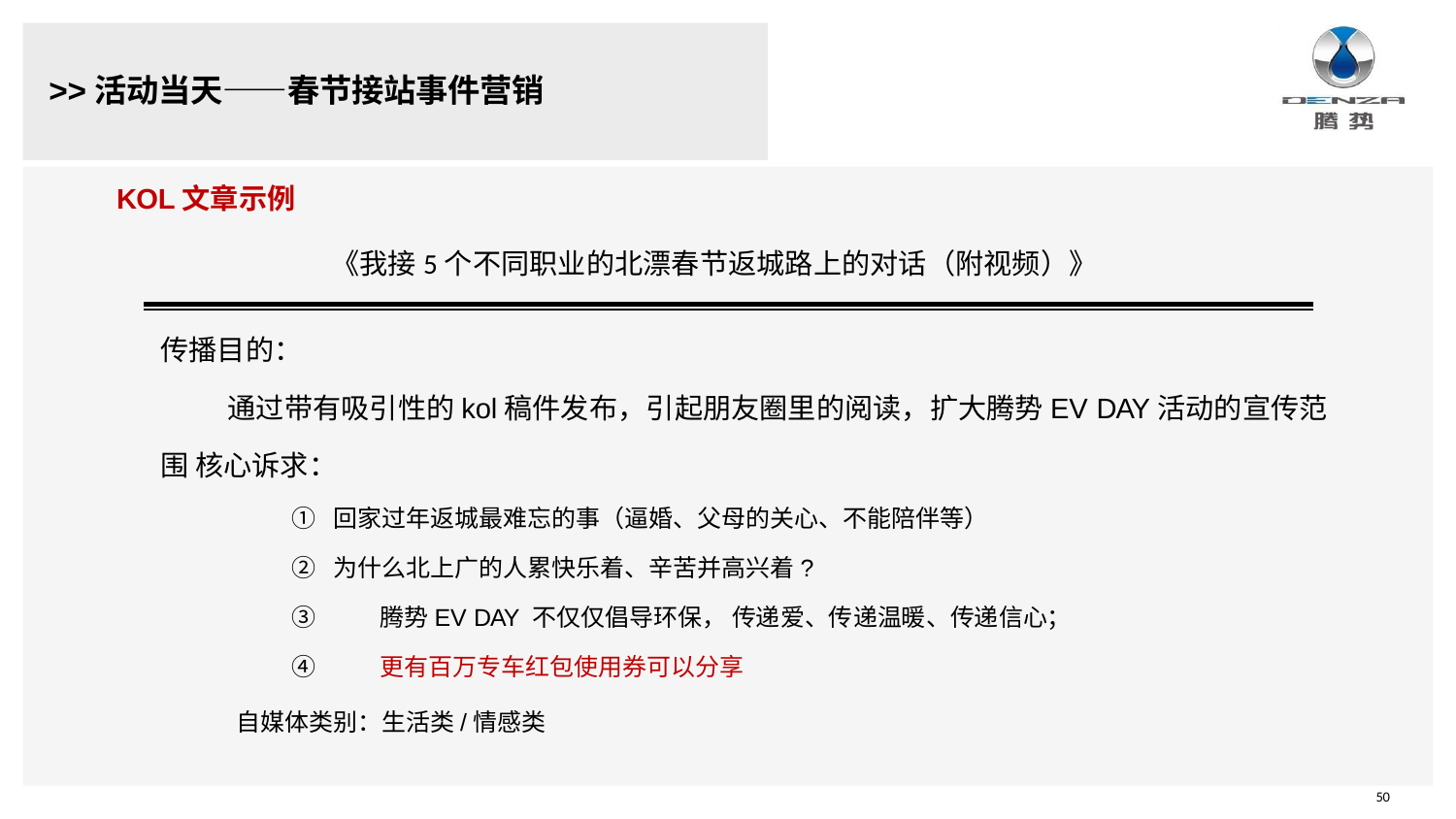

# >>活动当天——春节接站事件营销

KOL文章示例
《我接5个不同职业的北漂春节返城路上的对话（附视频）》

传播目的：
通过带有吸引性的kol稿件发布，引起朋友圈里的阅读，扩大腾势EV DAY活动的宣传范围 核心诉求：
① 回家过年返城最难忘的事（逼婚、父母的关心、不能陪伴等）
② 为什么北上广的人累快乐着、辛苦并高兴着?
③	腾势EV DAY 不仅仅倡导环保， 传递爱、传递温暖、传递信心；
④	更有百万专车红包使用券可以分享
自媒体类别：生活类/情感类

50